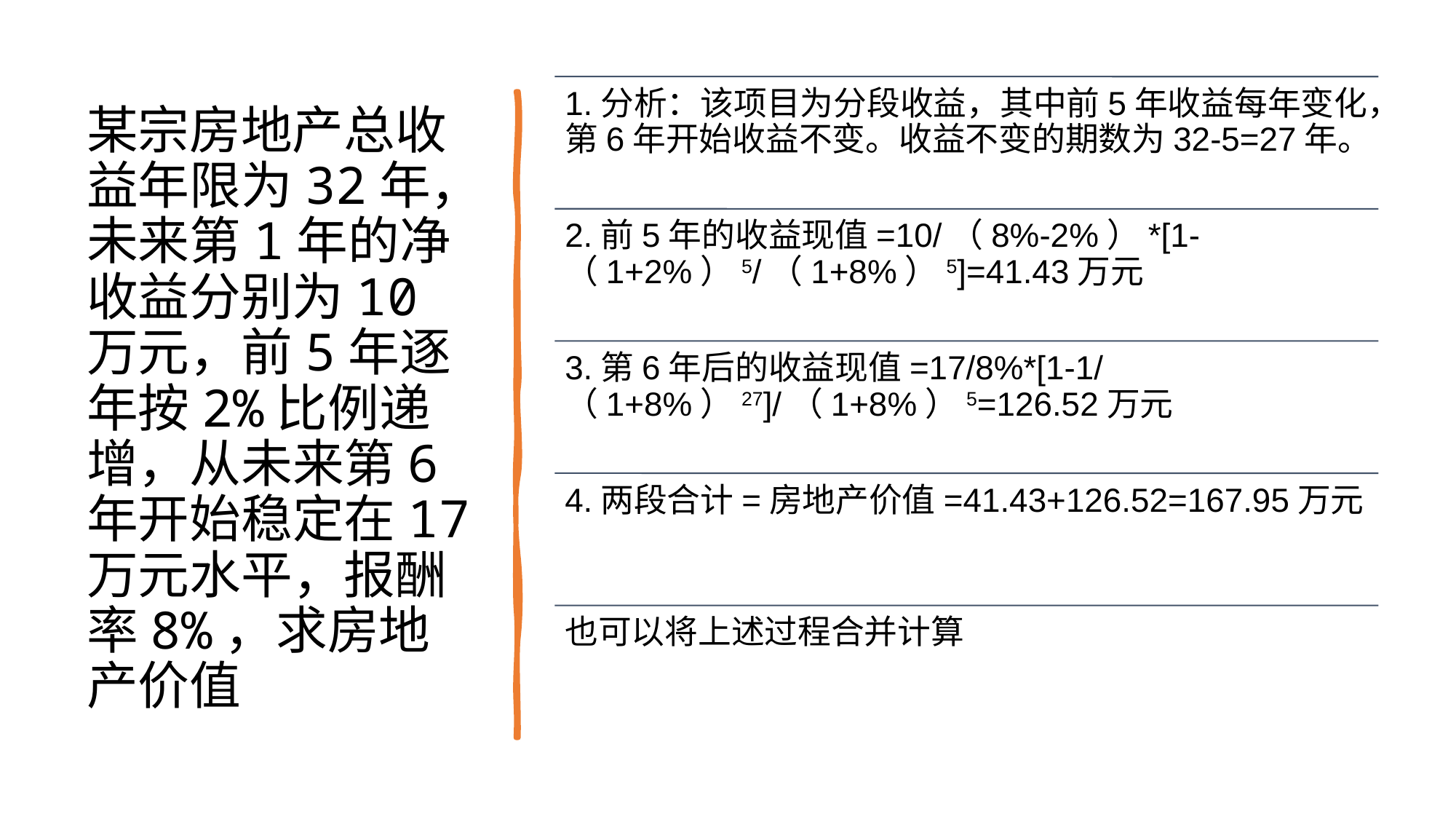

1.分析：该项目为分段收益，其中前5年收益每年变化，第6年开始收益不变。收益不变的期数为32-5=27年。
2.前5年的收益现值=10/（8%-2%）*[1-（1+2%）5/（1+8%）5]=41.43万元
3.第6年后的收益现值=17/8%*[1-1/（1+8%）27]/（1+8%）5=126.52万元
4.两段合计=房地产价值=41.43+126.52=167.95万元
也可以将上述过程合并计算
# 某宗房地产总收益年限为32年，未来第1年的净收益分别为10万元，前5年逐年按2%比例递增，从未来第6年开始稳定在17万元水平，报酬率8%，求房地产价值